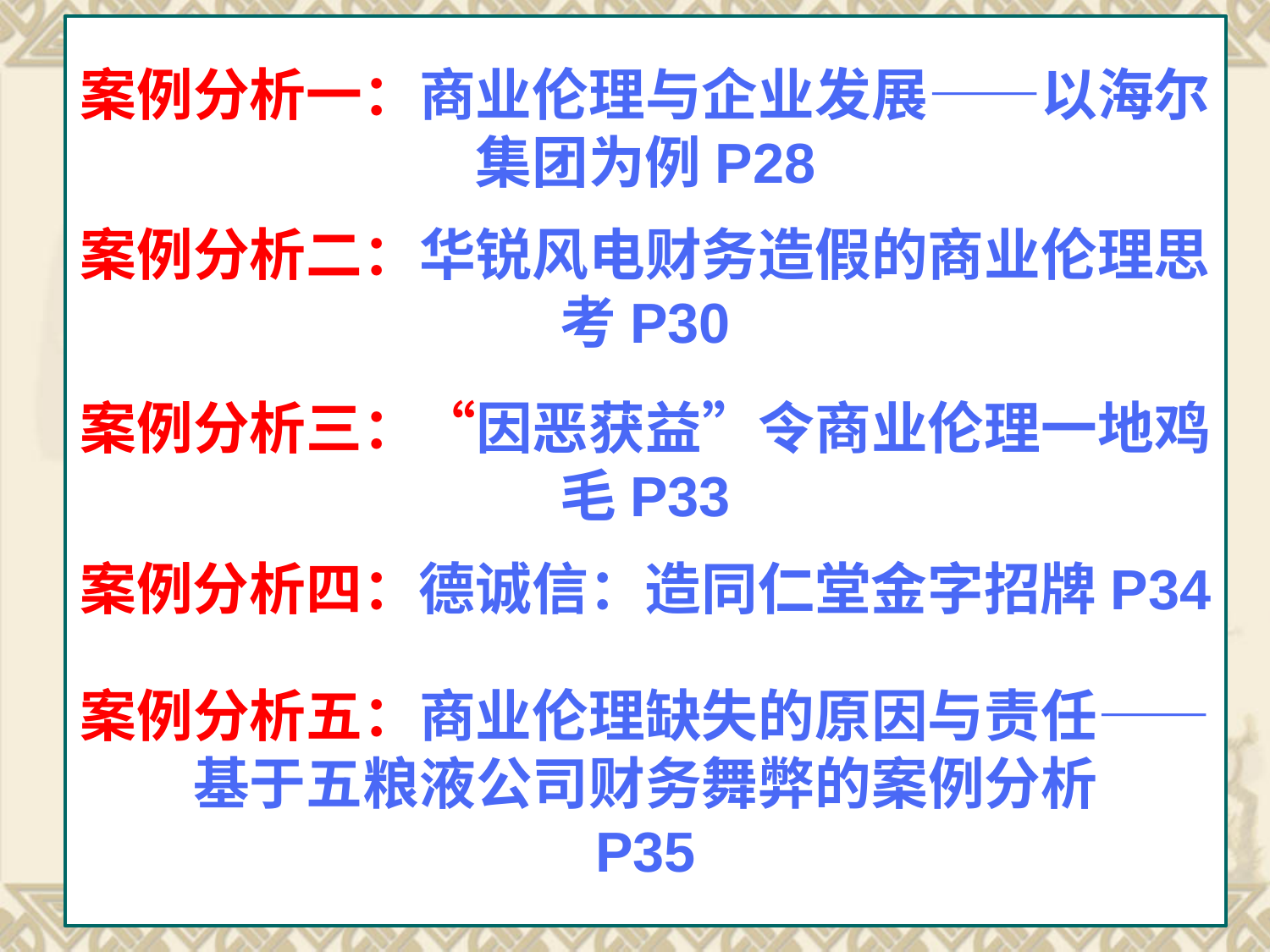

案例分析一：商业伦理与企业发展——以海尔集团为例P28

案例分析二：华锐风电财务造假的商业伦理思考P30

案例分析三：“因恶获益”令商业伦理一地鸡毛P33

案例分析四：德诚信：造同仁堂金字招牌P34

案例分析五：商业伦理缺失的原因与责任——基于五粮液公司财务舞弊的案例分析
P35